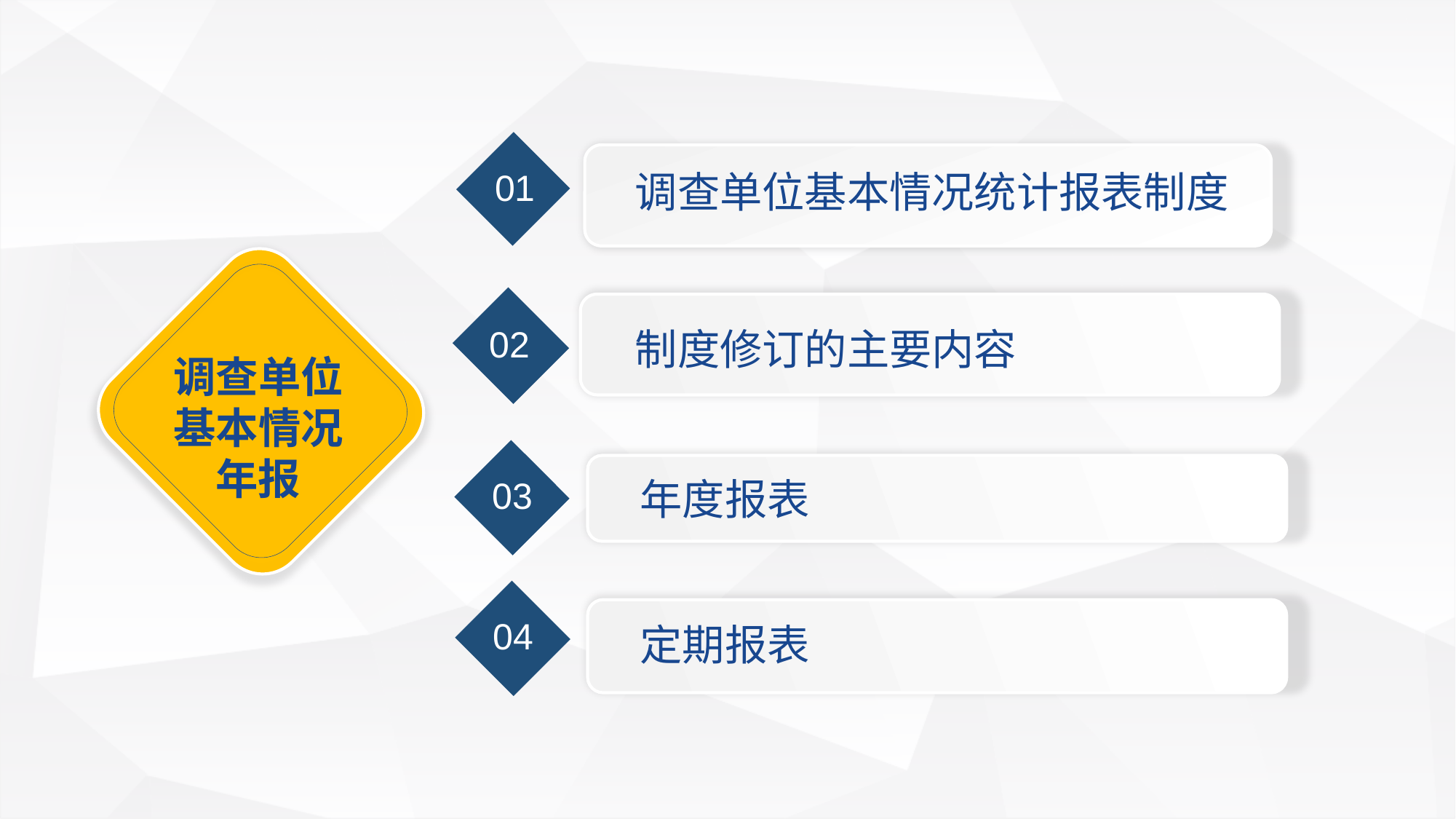

调查单位基本情况统计报表制度

01

制度修订的主要内容

02
调查单位
基本情况
年报

年度报表

03

04

定期报表
72